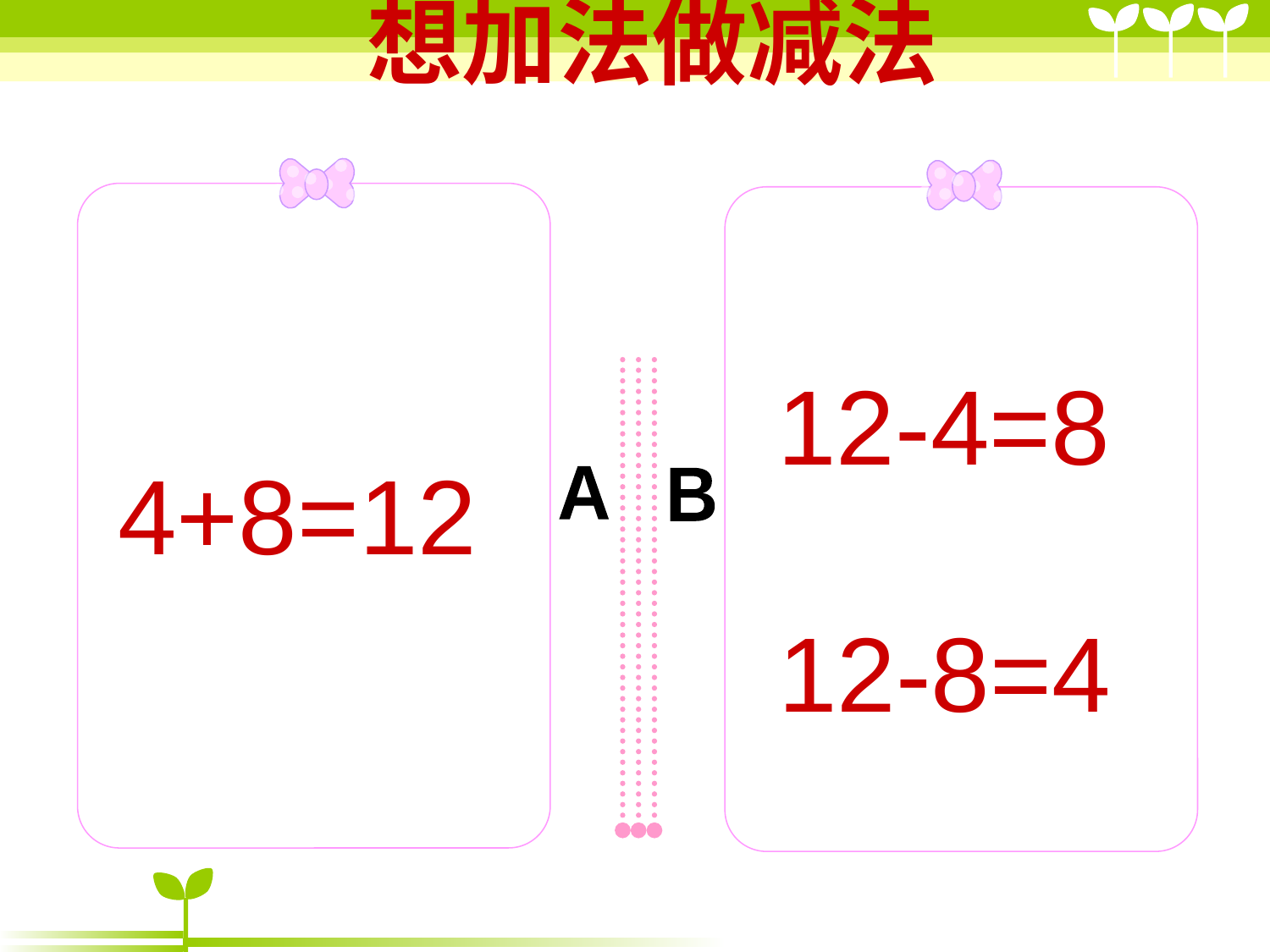

# 想加法做减法

12-4=8

4+8=12
A
B
12-8=4